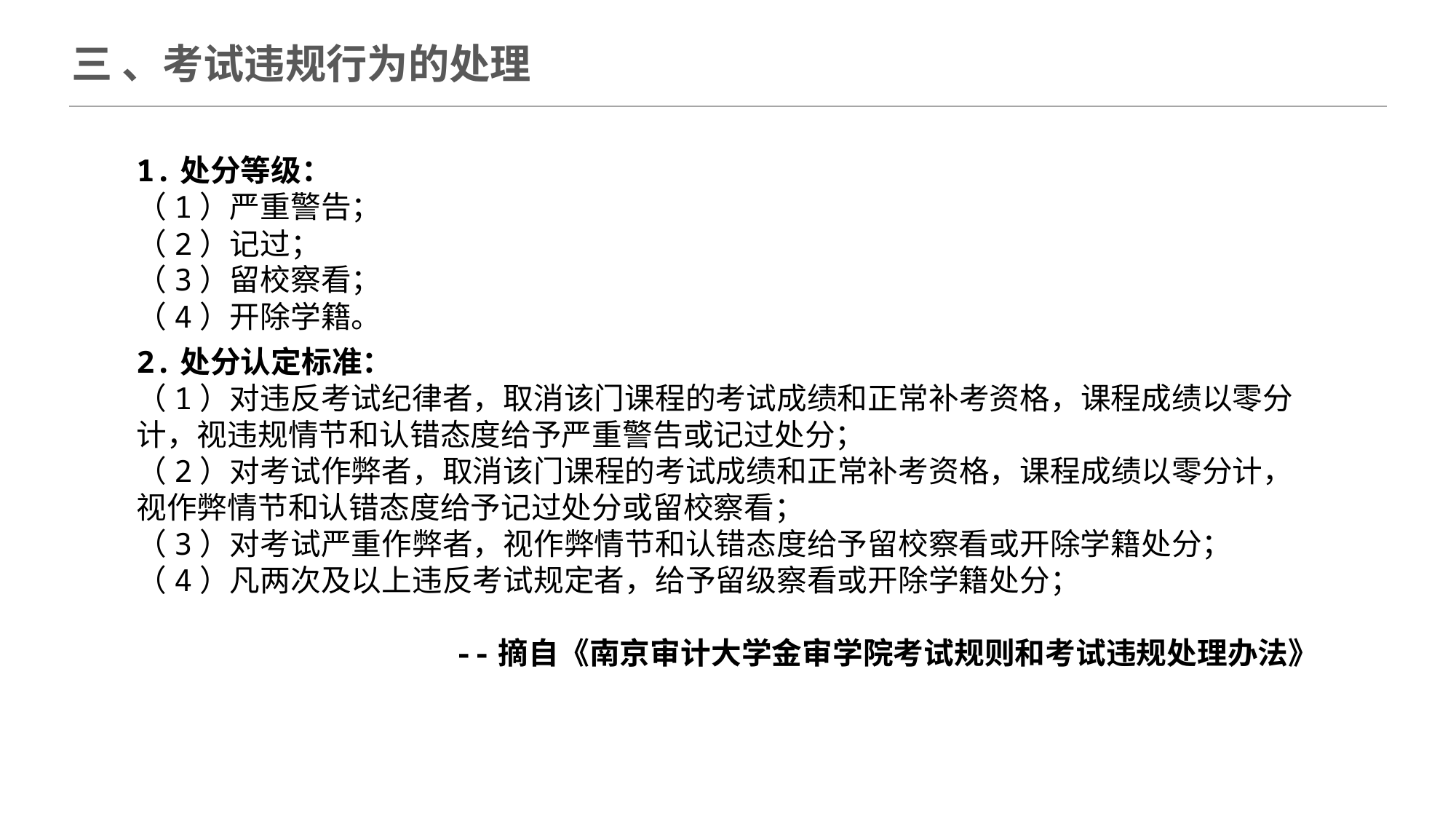

三 、考试违规行为的处理
1.处分等级：
（1）严重警告；
（2）记过；
（3）留校察看；
（4）开除学籍。
2.处分认定标准：
（1）对违反考试纪律者，取消该门课程的考试成绩和正常补考资格，课程成绩以零分计，视违规情节和认错态度给予严重警告或记过处分；
（2）对考试作弊者，取消该门课程的考试成绩和正常补考资格，课程成绩以零分计，视作弊情节和认错态度给予记过处分或留校察看；
（3）对考试严重作弊者，视作弊情节和认错态度给予留校察看或开除学籍处分；
（4）凡两次及以上违反考试规定者，给予留级察看或开除学籍处分；

--摘自《南京审计大学金审学院考试规则和考试违规处理办法》